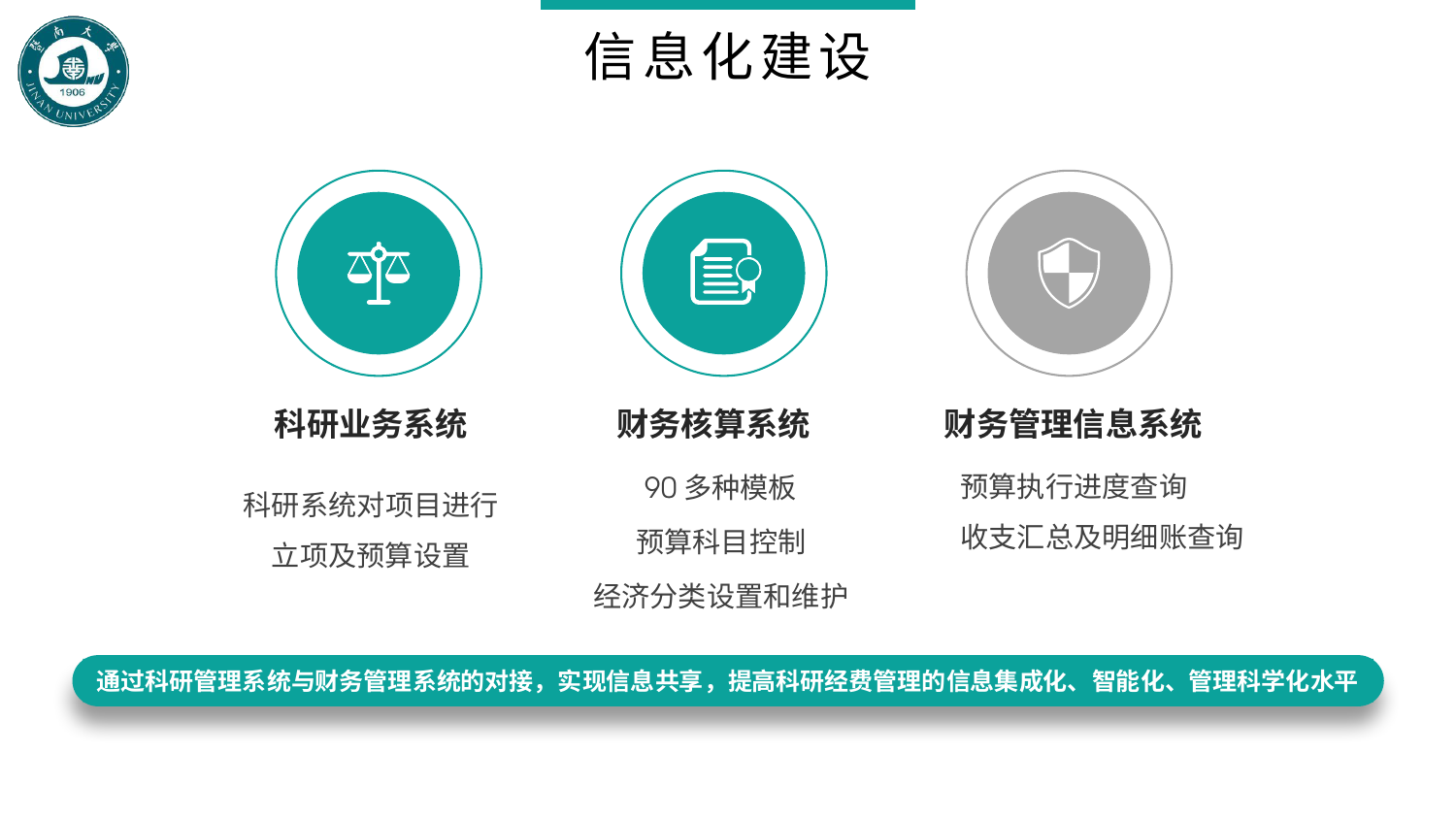

信息化建设

财务管理信息系统
科研业务系统
财务核算系统

预算执行进度查询
收支汇总及明细账查询

科研系统对项目进行立项及预算设置
90多种模板
预算科目控制
经济分类设置和维护

通过科研管理系统与财务管理系统的对接，实现信息共享，提高科研经费管理的信息集成化、智能化、管理科学化水平